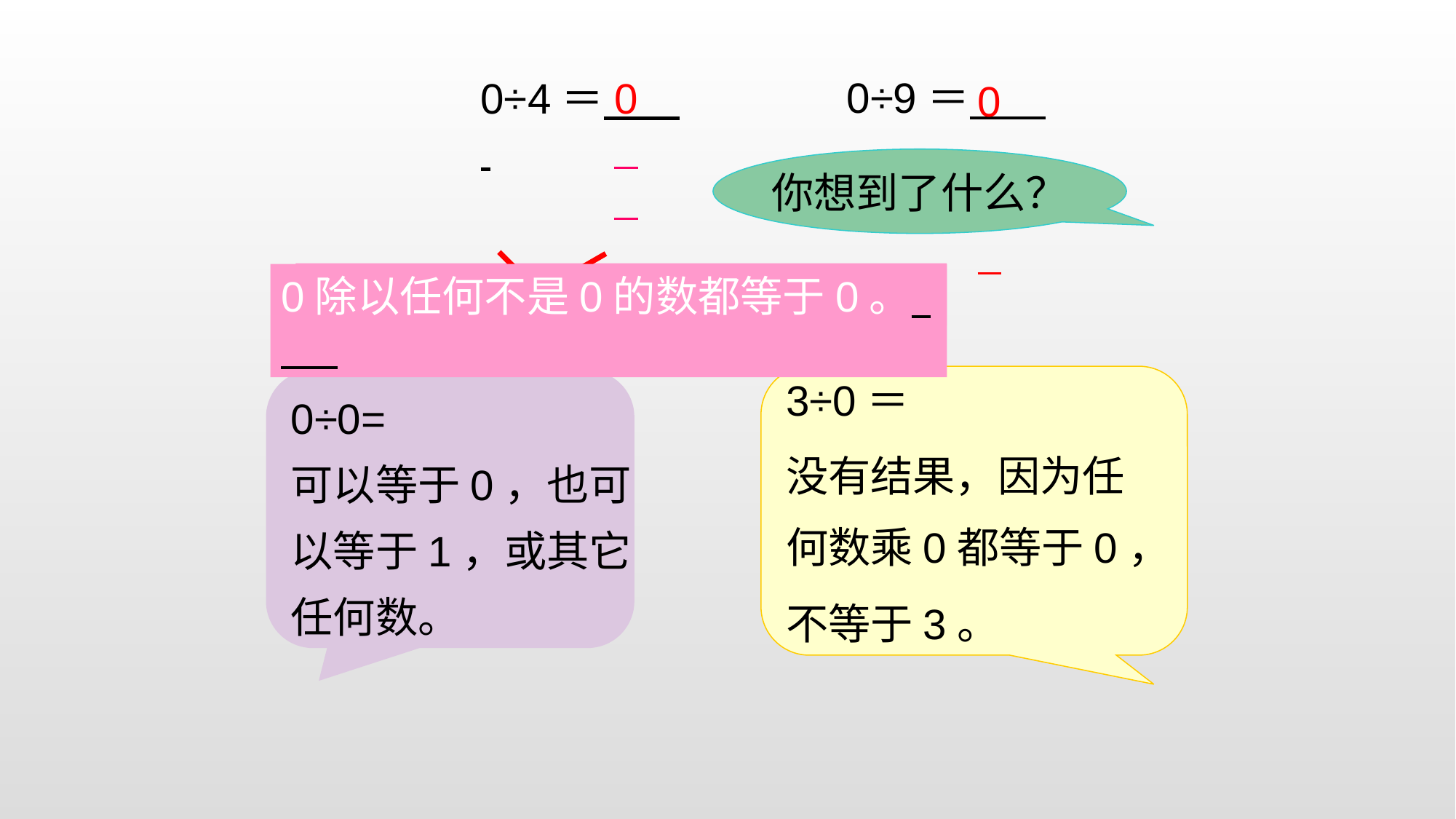

0÷9＝
0
0÷4＝
0
你想到了什么？

0除以任何数都等于0。
0除以任何不是0的数都等于0。
3÷0＝
没有结果，因为任
何数乘0都等于0，
不等于3。
0÷0=
可以等于0，也可
以等于1，或其它
任何数。